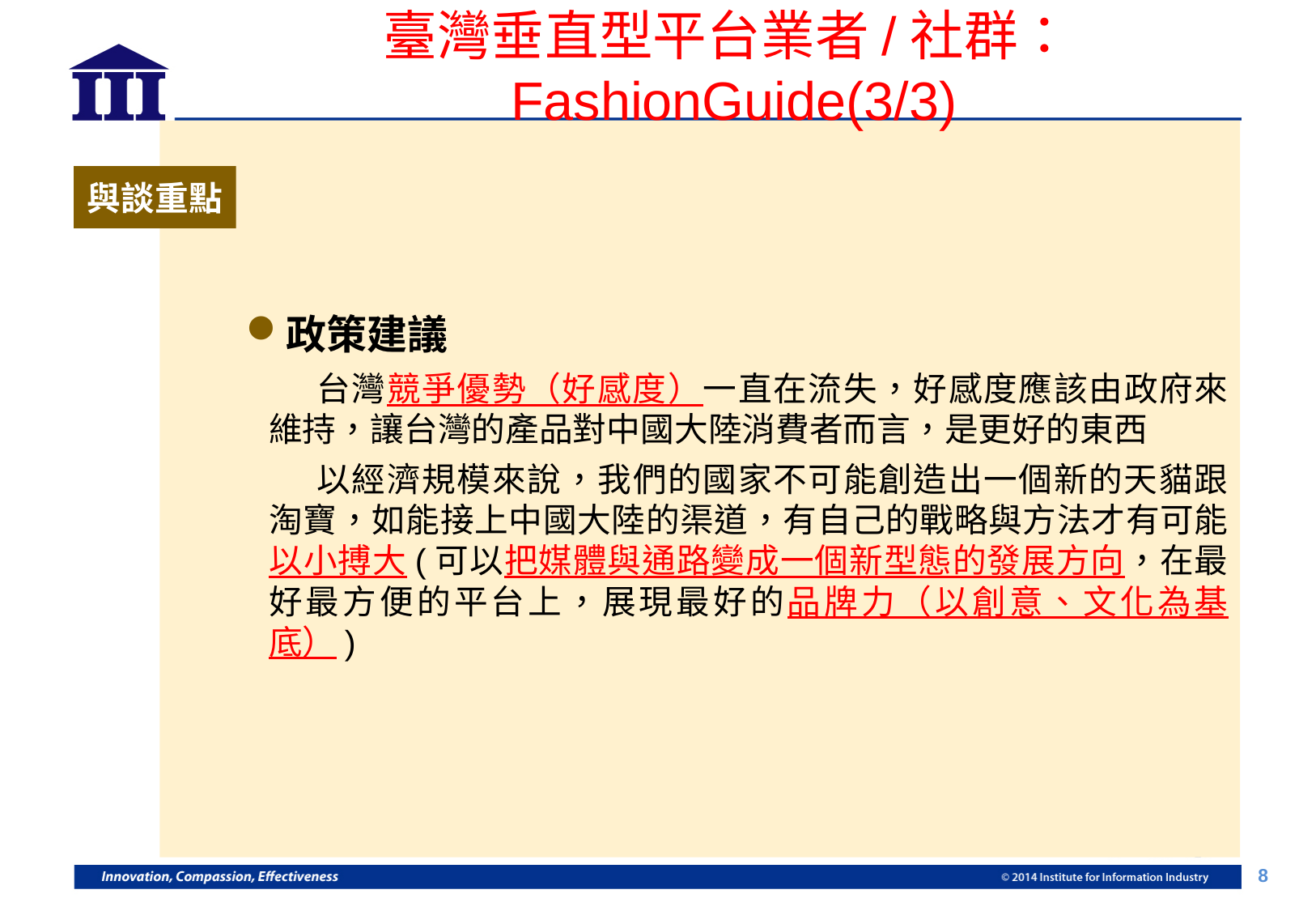

# 臺灣垂直型平台業者/社群：FashionGuide(3/3)
政策建議
台灣競爭優勢（好感度）一直在流失，好感度應該由政府來維持，讓台灣的產品對中國大陸消費者而言，是更好的東西
以經濟規模來說，我們的國家不可能創造出一個新的天貓跟淘寶，如能接上中國大陸的渠道，有自己的戰略與方法才有可能以小搏大(可以把媒體與通路變成一個新型態的發展方向，在最好最方便的平台上，展現最好的品牌力（以創意、文化為基底）)
與談重點